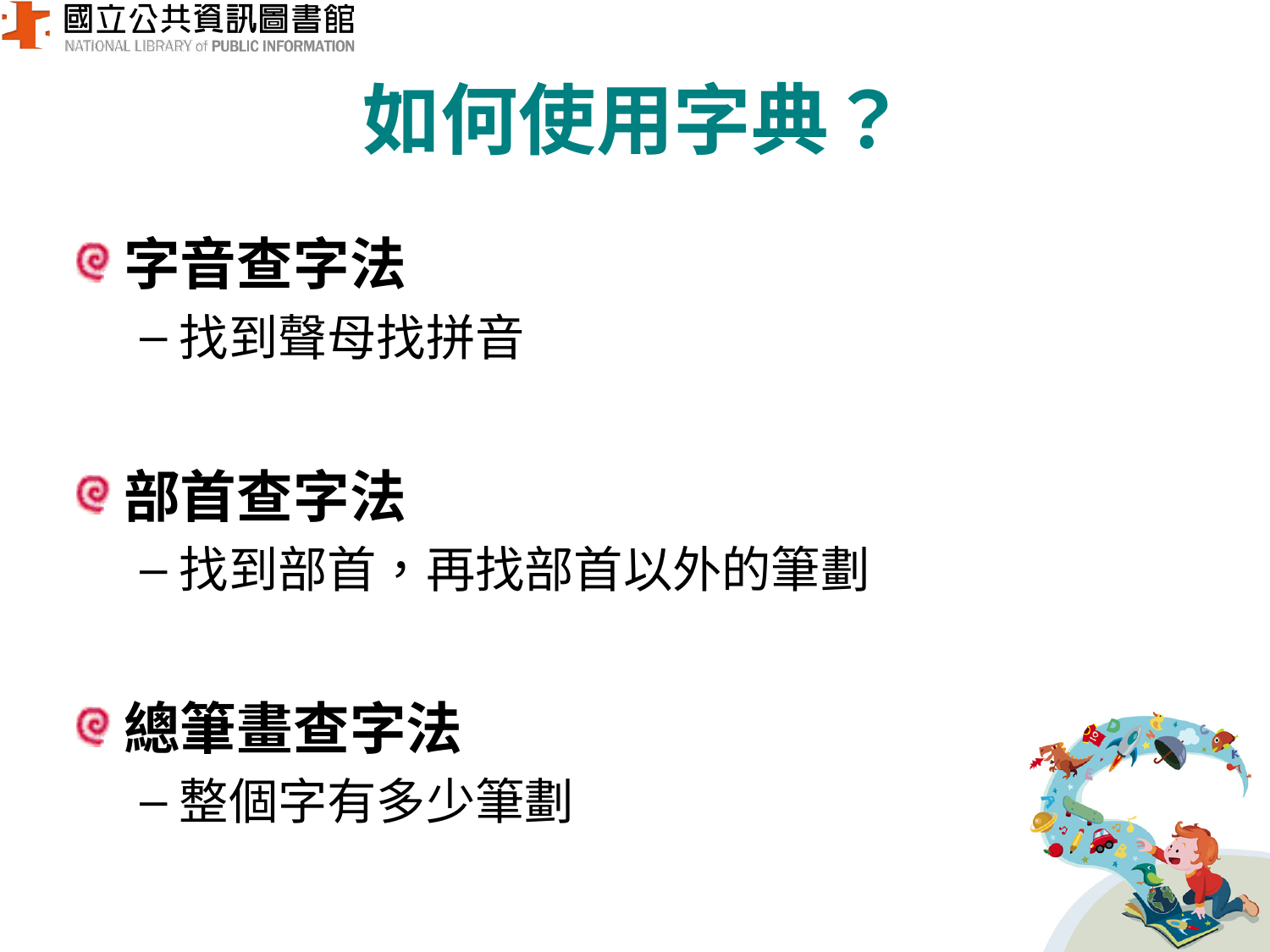

# 如何使用字典？
字音查字法
找到聲母找拼音

部首查字法
找到部首，再找部首以外的筆劃

總筆畫查字法
整個字有多少筆劃